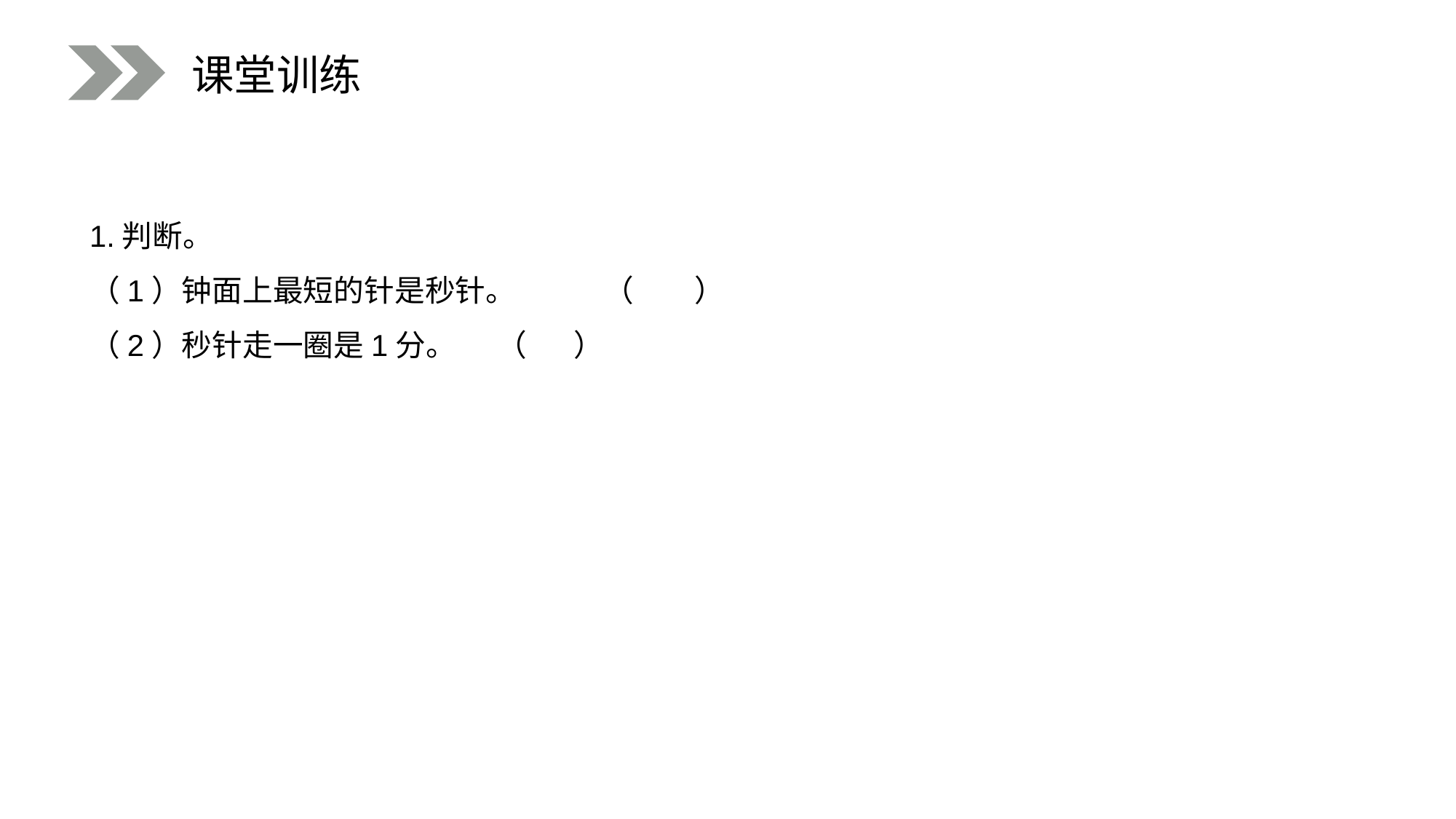

课堂训练
1.判断。
（1）钟面上最短的针是秒针。             （　　）
（2）秒针走一圈是1分。      （       ）